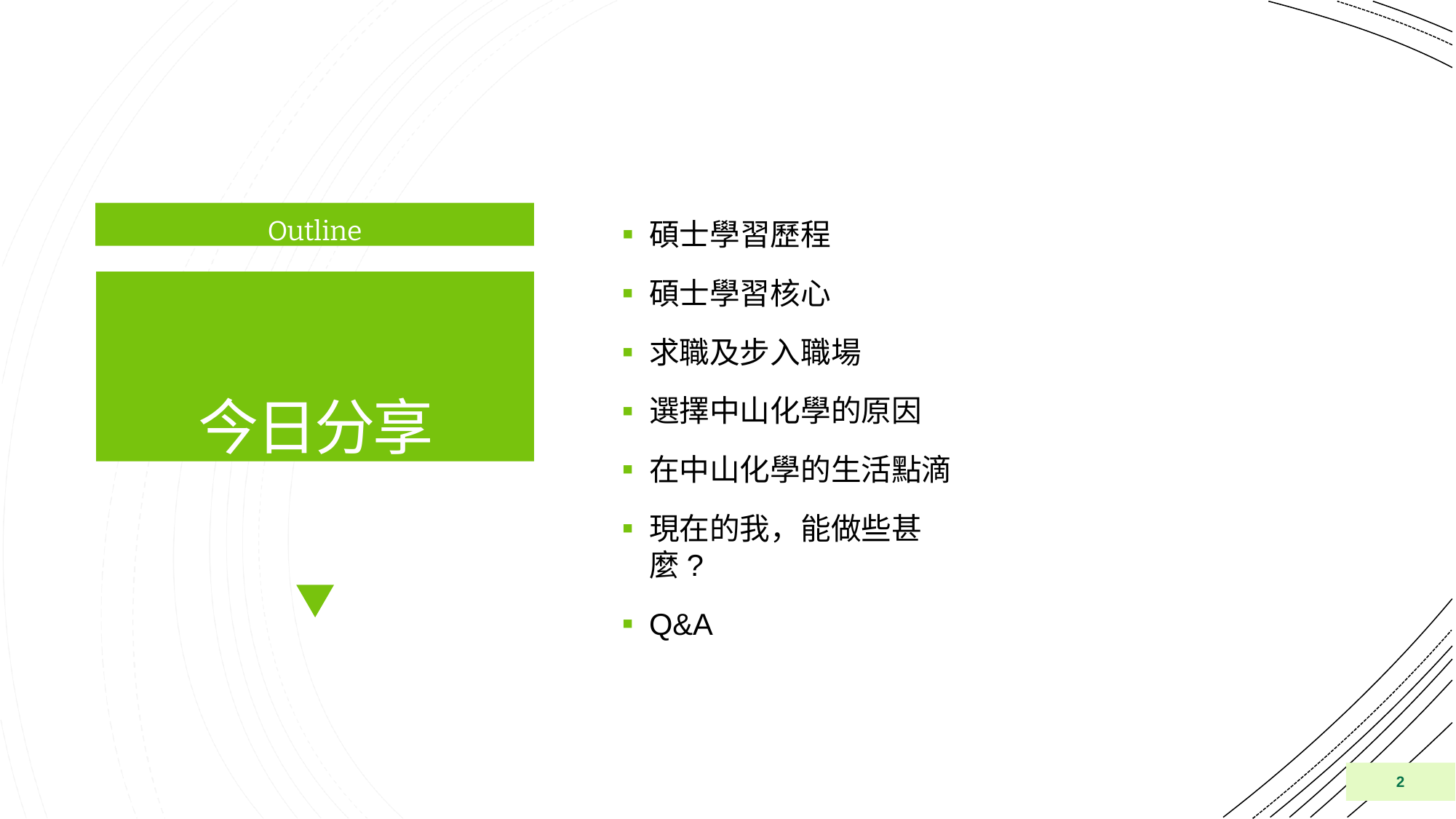

Outline
# 碩士學習歷程

今日分享
碩士學習核心
求職及步入職場
選擇中山化學的原因
在中山化學的生活點滴
現在的我，能做些甚麼?
Q&A

2